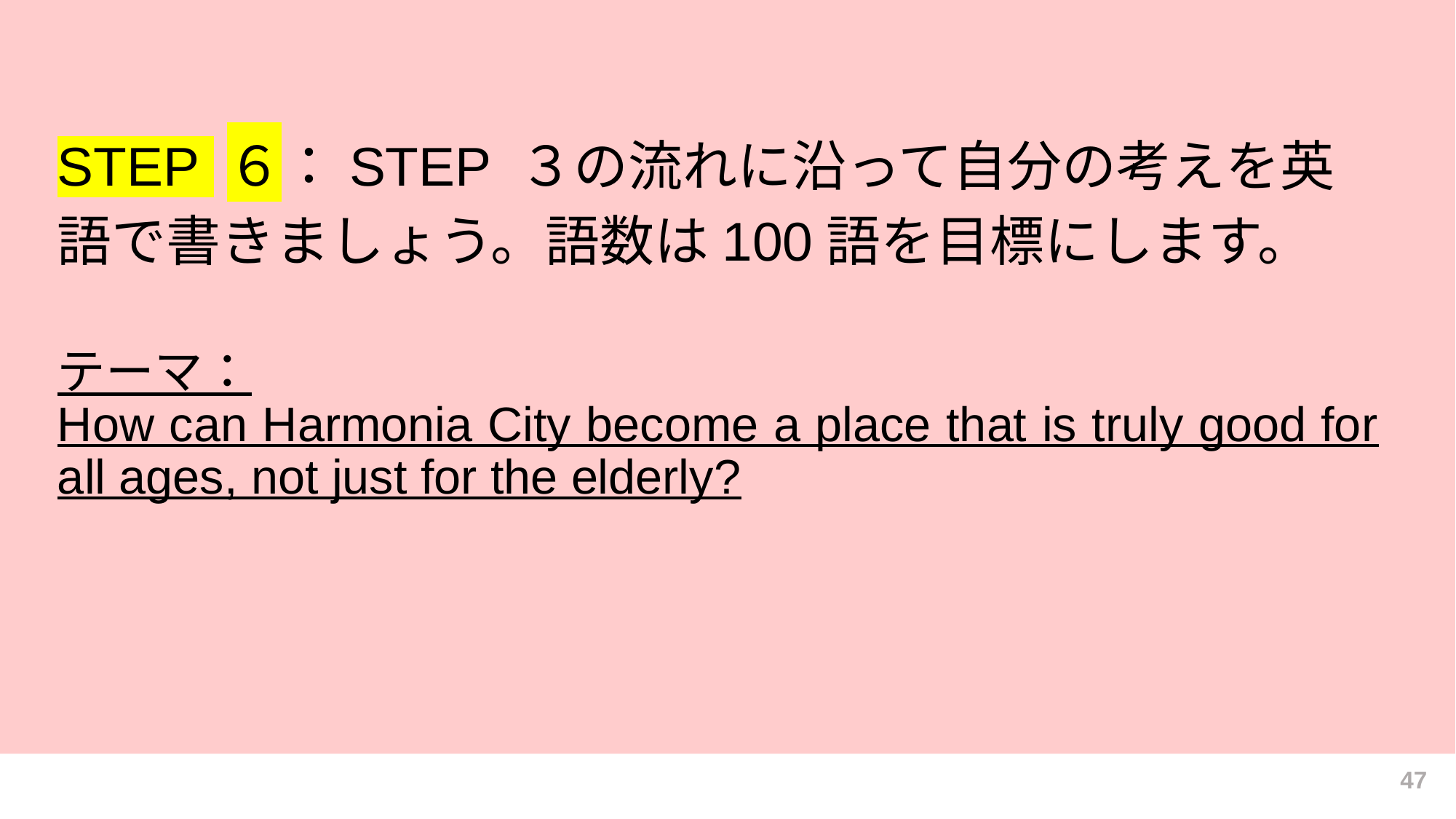

# STEP ６：STEP ３の流れに沿って自分の考えを英語で書きましょう。語数は100語を目標にします。
テーマ：
How can Harmonia City become a place that is truly good for all ages, not just for the elderly?